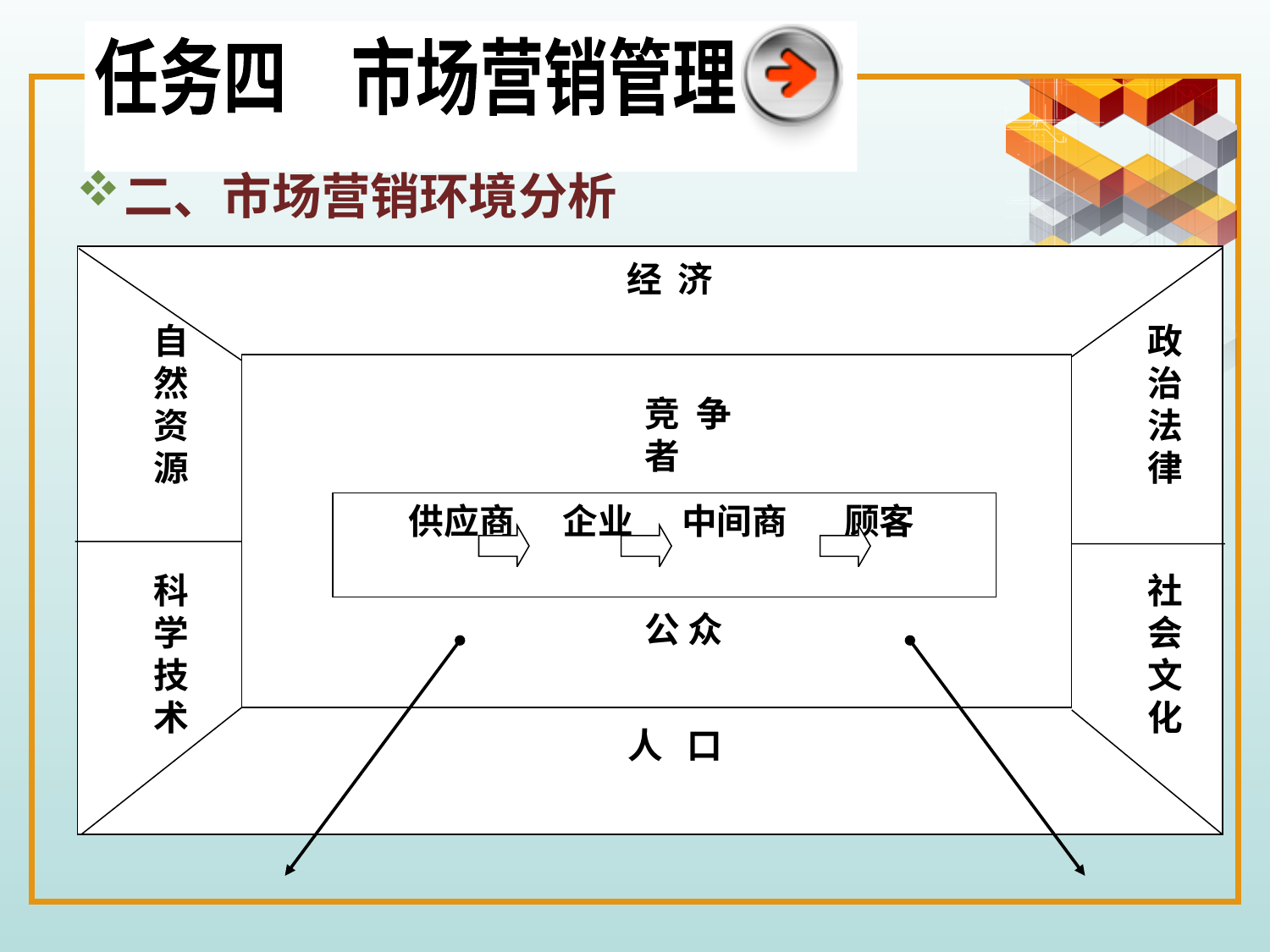

任务四　市场营销管理
二、市场营销环境分析

经  济
自然
资源
政治
法律

竞争者
供应商      企业      中间商       顾客

科学
技术
社会
文化
公 众

人   口